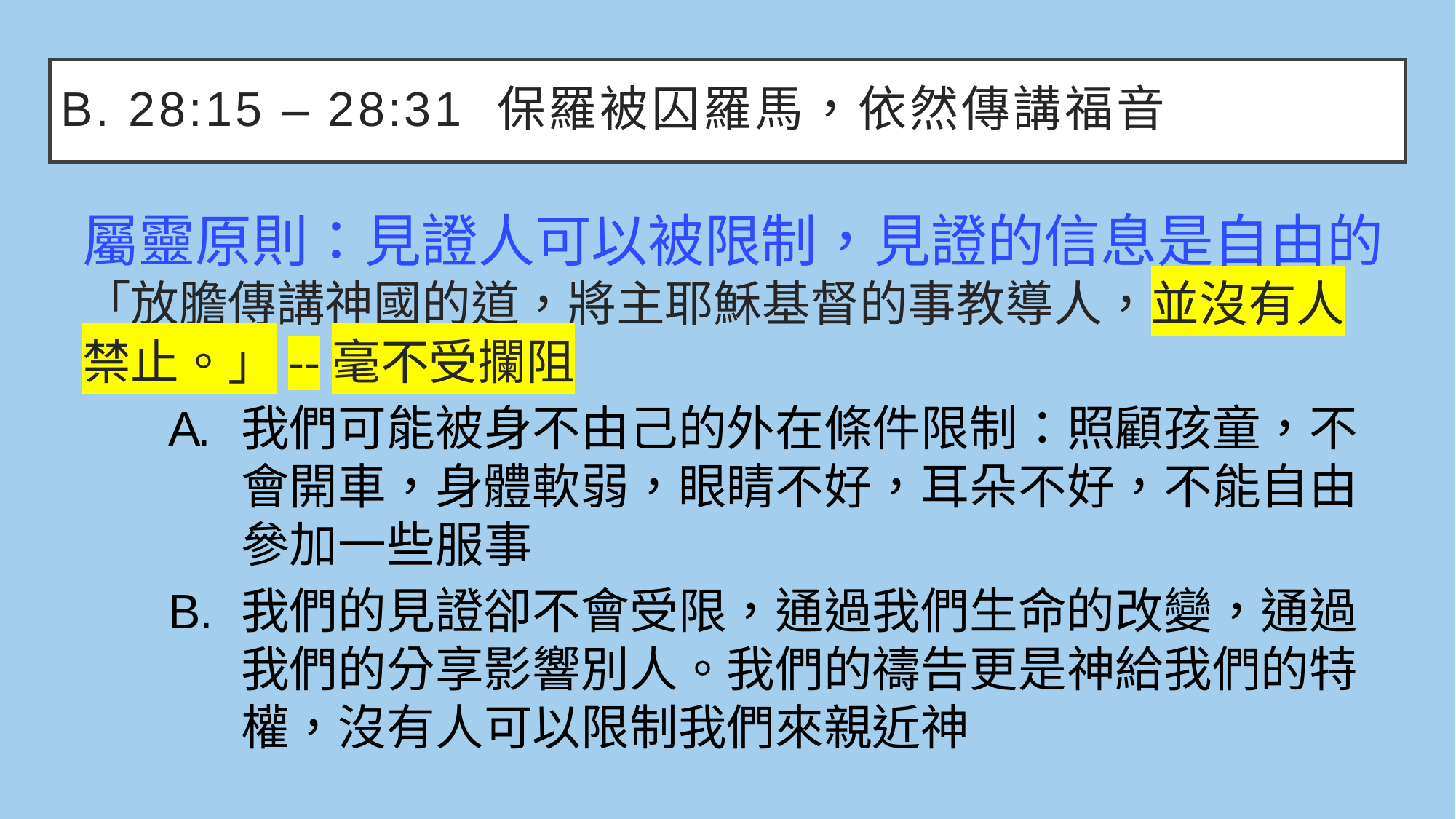

# B. 28:15 – 28:31	保羅被囚羅馬，依然傳講福音
屬靈原則：見證人可以被限制，見證的信息是自由的「放膽傳講神國的道，將主耶穌基督的事教導人，並沒有人禁止。」--毫不受攔阻
我們可能被身不由己的外在條件限制：照顧孩童，不會開車，身體軟弱，眼睛不好，耳朵不好，不能自由參加一些服事
我們的見證卻不會受限，通過我們生命的改變，通過我們的分享影響別人。我們的禱告更是神給我們的特權，沒有人可以限制我們來親近神